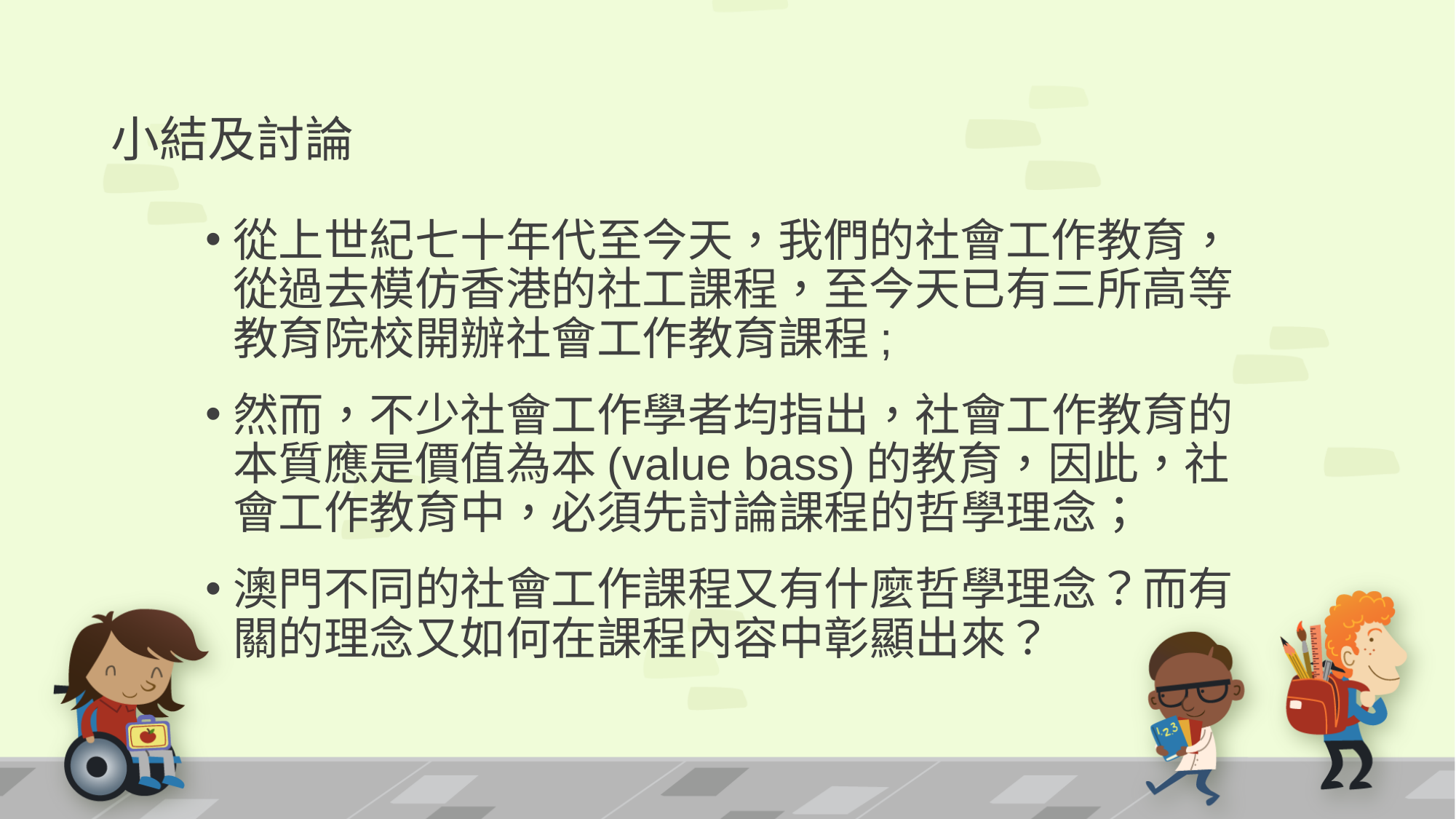

# 小結及討論
從上世紀七十年代至今天，我們的社會工作教育，從過去模仿香港的社工課程，至今天已有三所高等教育院校開辦社會工作教育課程;
然而，不少社會工作學者均指出，社會工作教育的本質應是價值為本(value bass)的教育，因此，社會工作教育中，必須先討論課程的哲學理念；
澳門不同的社會工作課程又有什麼哲學理念？而有關的理念又如何在課程內容中彰顯出來？